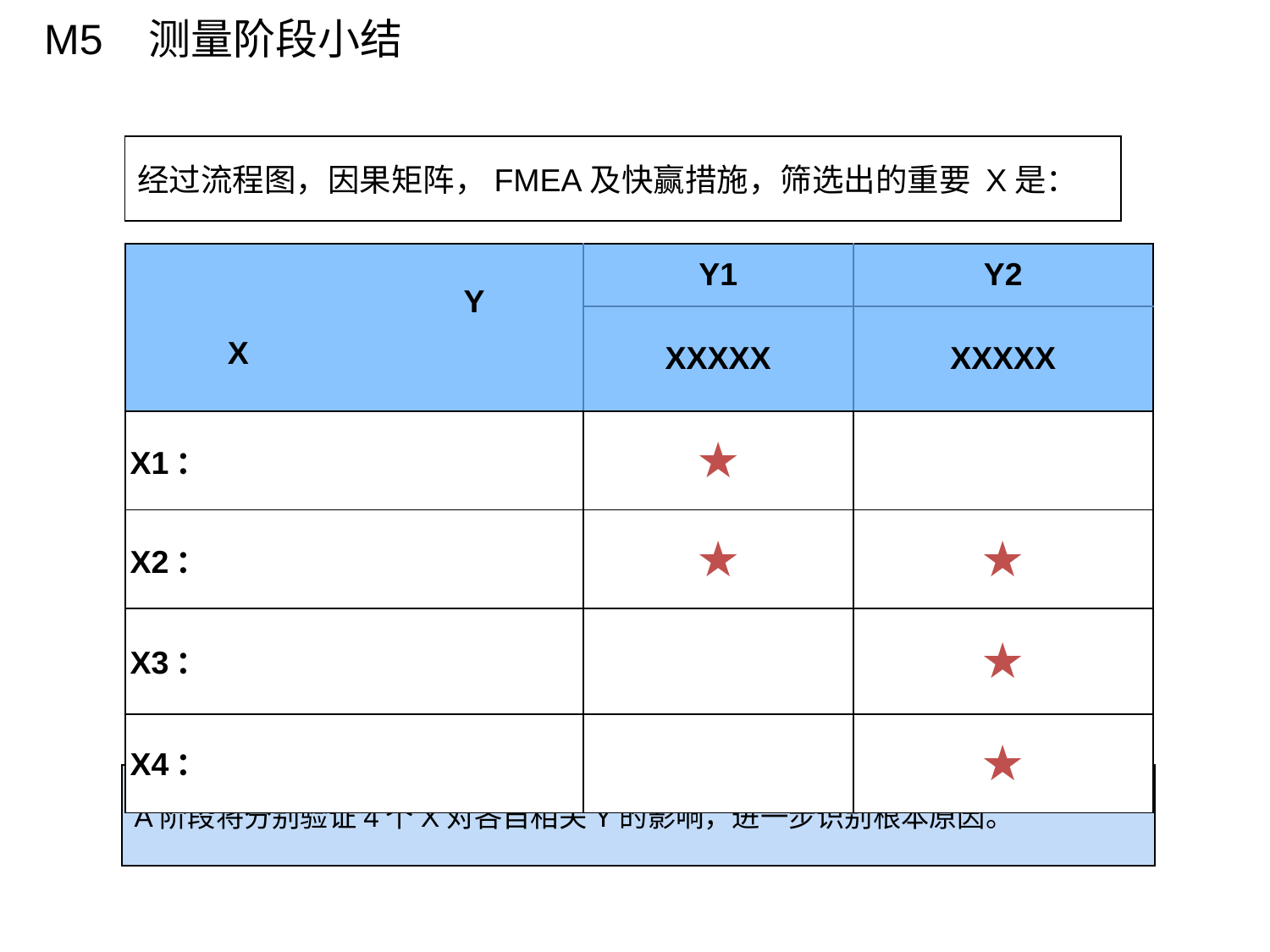

M5   测量阶段小结
经过流程图，因果矩阵，FMEA及快赢措施，筛选出的重要 X是：
| Y X | Y1 | Y2 |
| --- | --- | --- |
|  | XXXXX | XXXXX |
| X1： | ★ |  |
| X2： | ★ | ★ |
| X3： |  | ★ |
| X4： |  | ★ |
A阶段将分别验证4个X对各自相关Y的影响，进一步识别根本原因。